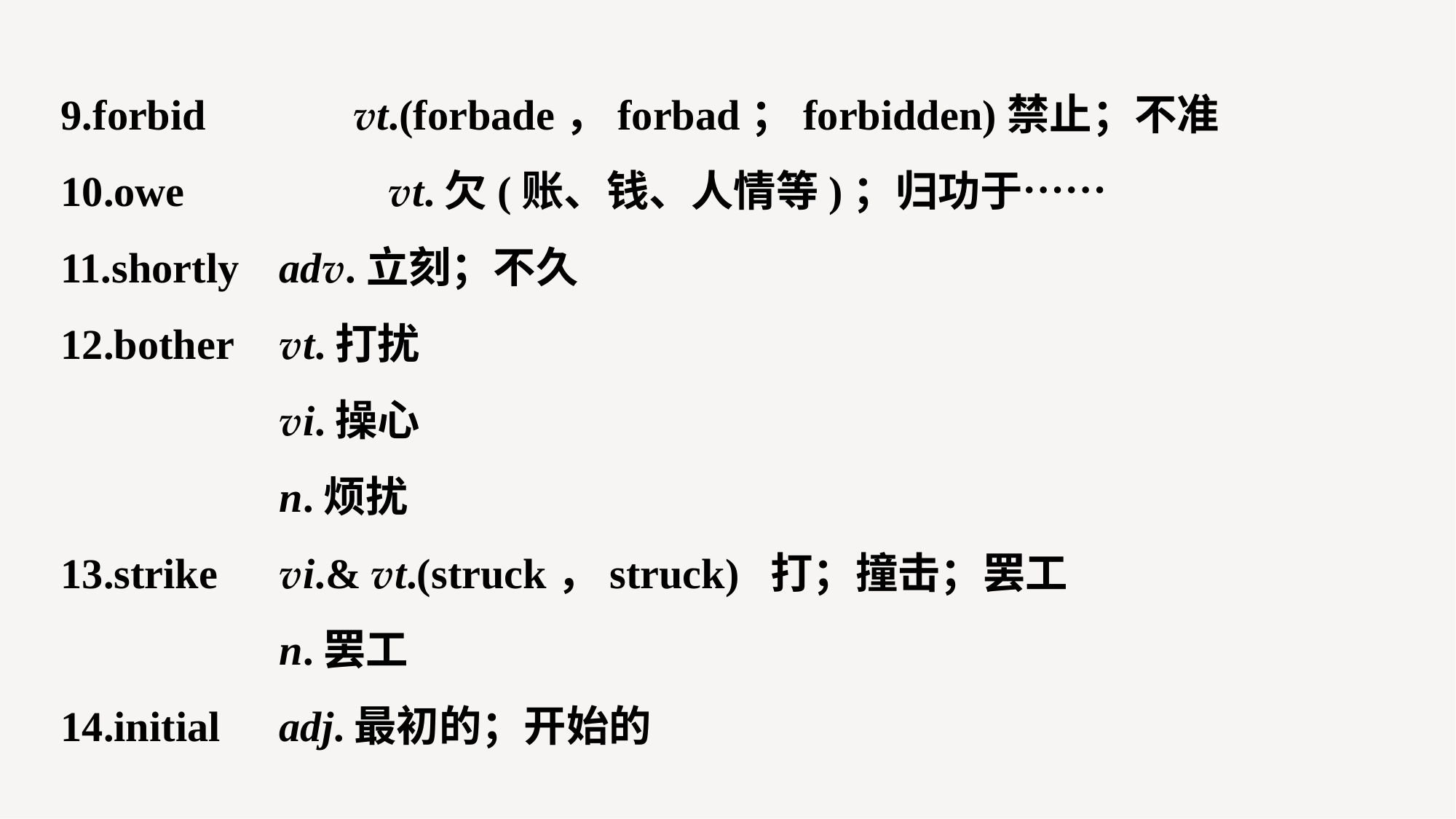

9.forbid 	       vt.(forbade，forbad；forbidden)禁止；不准
10.owe 		vt.欠(账、钱、人情等)；归功于……
11.shortly 	adv.立刻；不久
12.bother 	vt.打扰
		vi.操心
		n.烦扰
13.strike 	vi.& vt.(struck，struck)  打；撞击；罢工
		n.罢工
14.initial 	adj.最初的；开始的